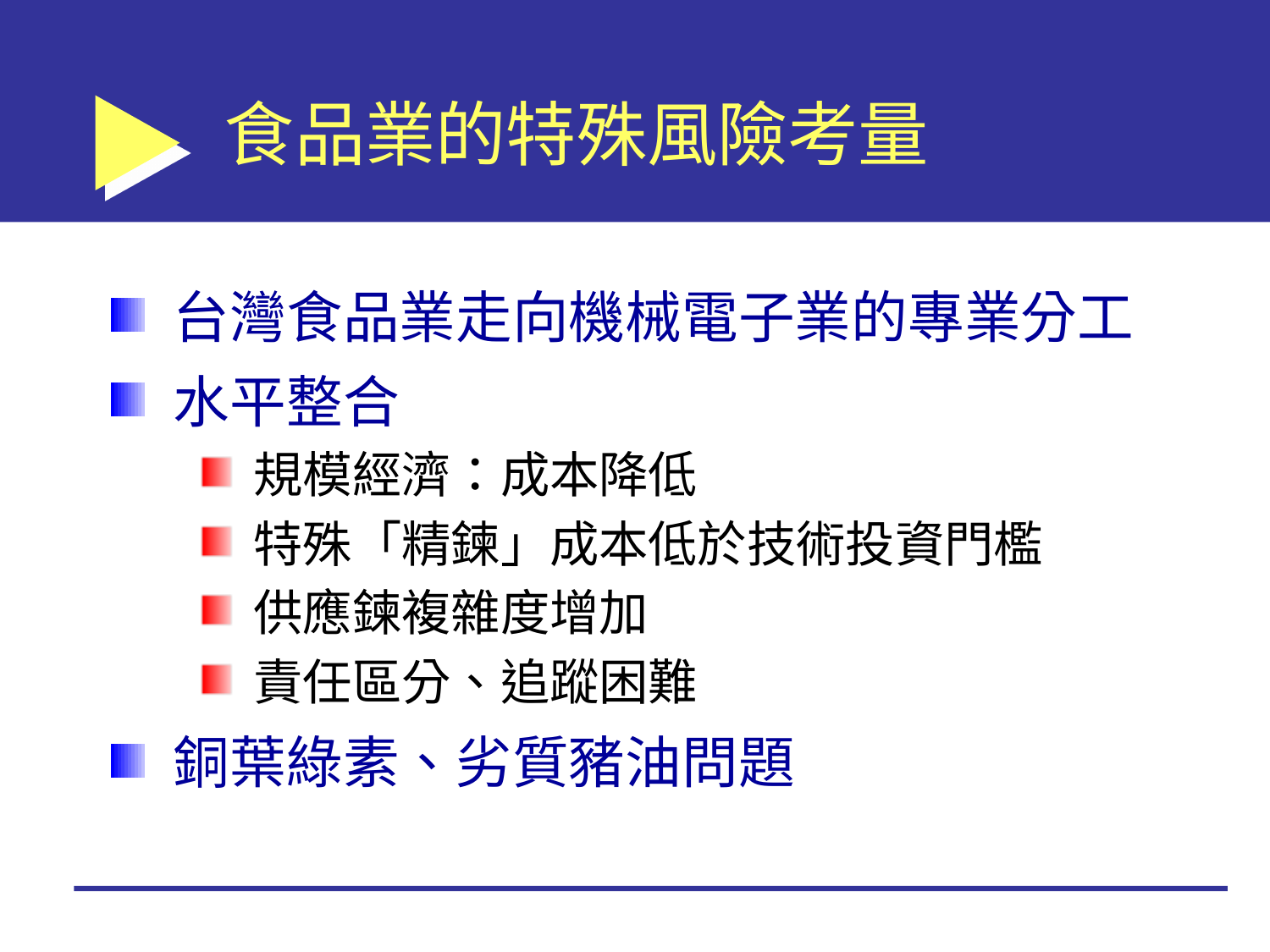

# 食品業的特殊風險考量
台灣食品業走向機械電子業的專業分工
水平整合
規模經濟：成本降低
特殊「精鍊」成本低於技術投資門檻
供應鍊複雜度增加
責任區分、追蹤困難
銅葉綠素、劣質豬油問題